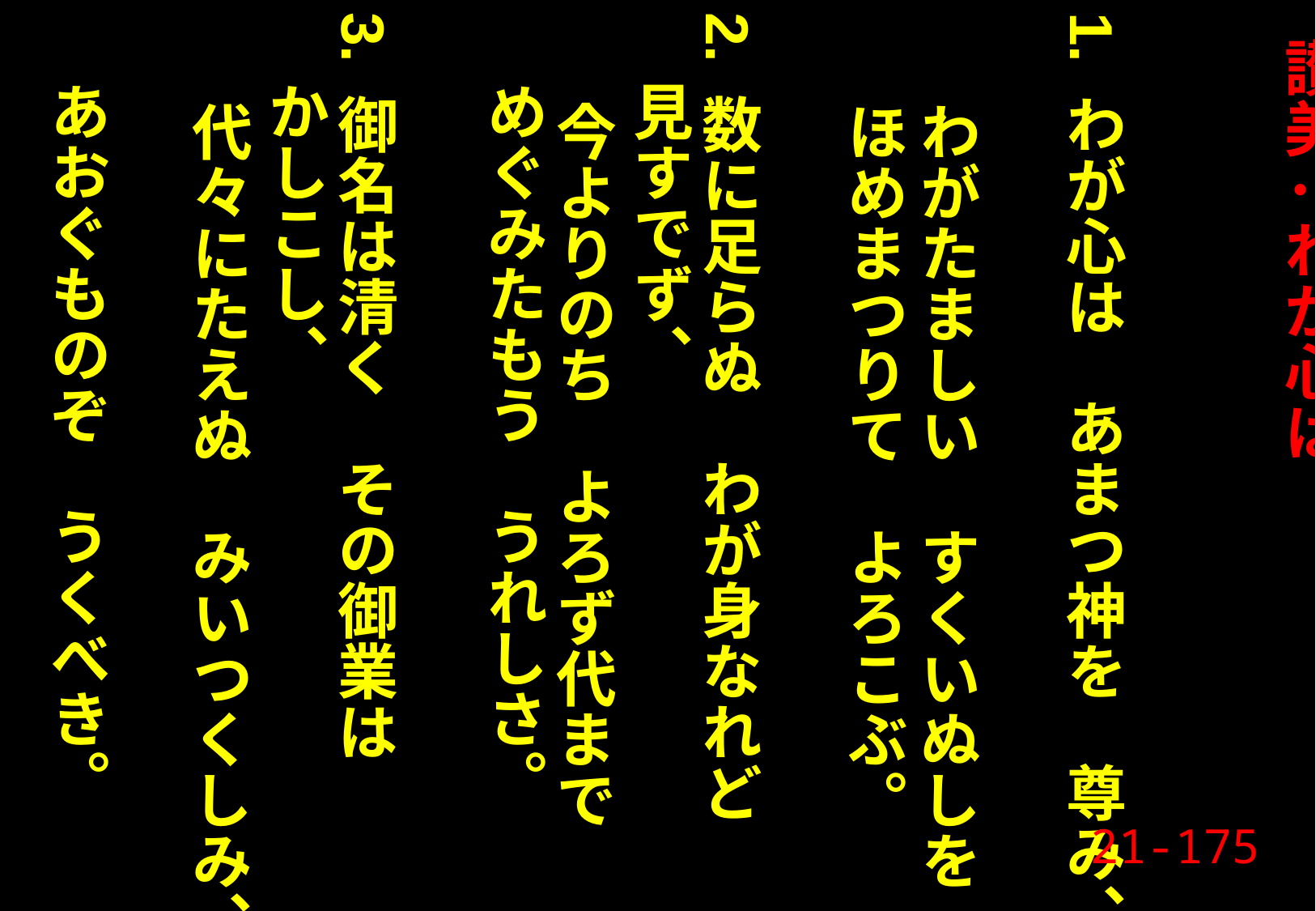

# 讃美：わが心は 1. わが心は　あまつ神を　尊み、 　  わがたましい　すくいぬしを 　  ほめまつりて　よろこぶ。 2. 数に足らぬ　わが身なれど　 見すでず、 　  今よりのち　よろず代まで めぐみたもう　うれしさ。 3. 御名は清く　その御業は かしこし、 　  代々にたえぬ　みいつくしみ、 あおぐものぞ　うくべき。

21-175